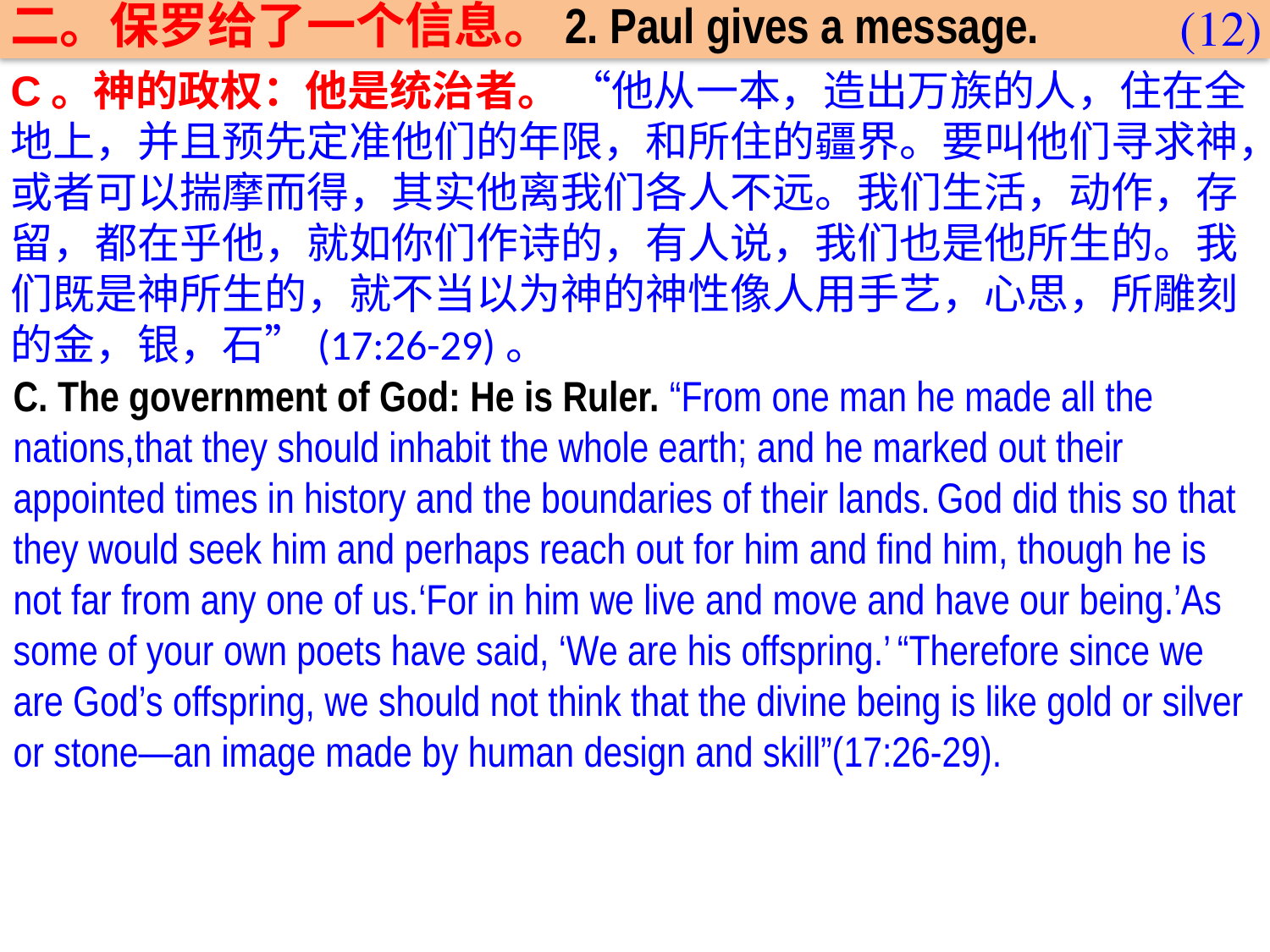

二。保罗给了一个信息。2. Paul gives a message.
(12)

C。神的政权：他是统治者。 “他从一本，造出万族的人，住在全地上，并且预先定准他们的年限，和所住的疆界。要叫他们寻求神，或者可以揣摩而得，其实他离我们各人不远。我们生活，动作，存留，都在乎他，就如你们作诗的，有人说，我们也是他所生的。我们既是神所生的，就不当以为神的神性像人用手艺，心思，所雕刻的金，银，石”(17:26-29)。

C. The government of God: He is Ruler. “From one man he made all the nations,that they should inhabit the whole earth; and he marked out their appointed times in history and the boundaries of their lands. God did this so that they would seek him and perhaps reach out for him and find him, though he is not far from any one of us.‘For in him we live and move and have our being.’As some of your own poets have said, ‘We are his offspring.’ “Therefore since we are God’s offspring, we should not think that the divine being is like gold or silver or stone—an image made by human design and skill”(17:26-29).